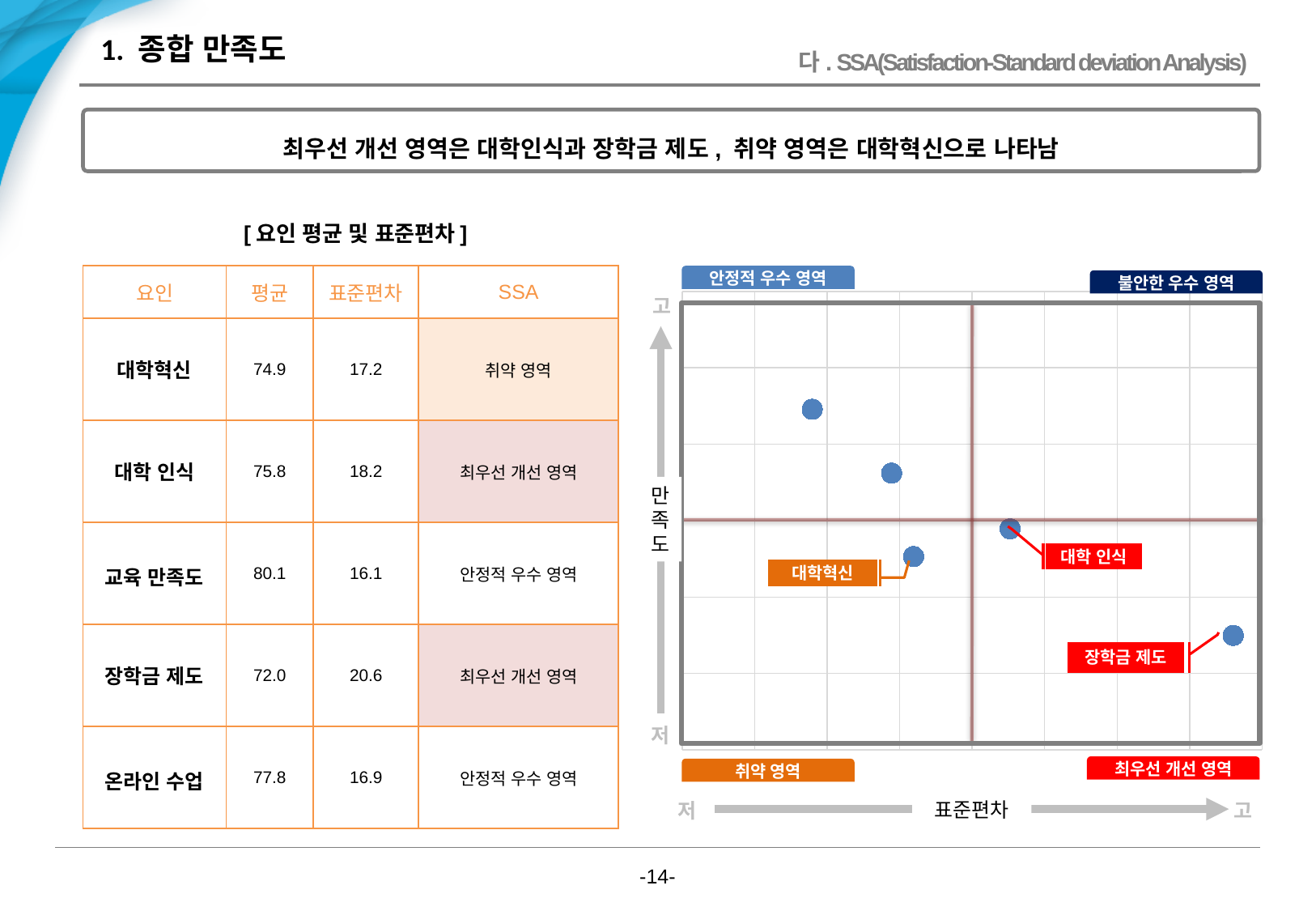

# 1. 종합 만족도
다. SSA(Satisfaction-Standard deviation Analysis)

최우선 개선 영역은 대학인식과 장학금 제도, 취약 영역은 대학혁신으로 나타남
[요인 평균 및 표준편차]
안정적 우수 영역
불안한 우수 영역

### Chart

| Category | Y 값 |
|---|---|
고

만
족
도
저
최우선 개선 영역
취약 영역
표준편차
저
고
| 요인 | 평균 | 표준편차 | SSA |
| --- | --- | --- | --- |
| 대학혁신 | 74.9 | 17.2 | 취약 영역 |
| 대학 인식 | 75.8 | 18.2 | 최우선 개선 영역 |
| 교육 만족도 | 80.1 | 16.1 | 안정적 우수 영역 |
| 장학금 제도 | 72.0 | 20.6 | 최우선 개선 영역 |
| 온라인 수업 | 77.8 | 16.9 | 안정적 우수 영역 |
대학 인식
대학혁신
장학금 제도
-14-